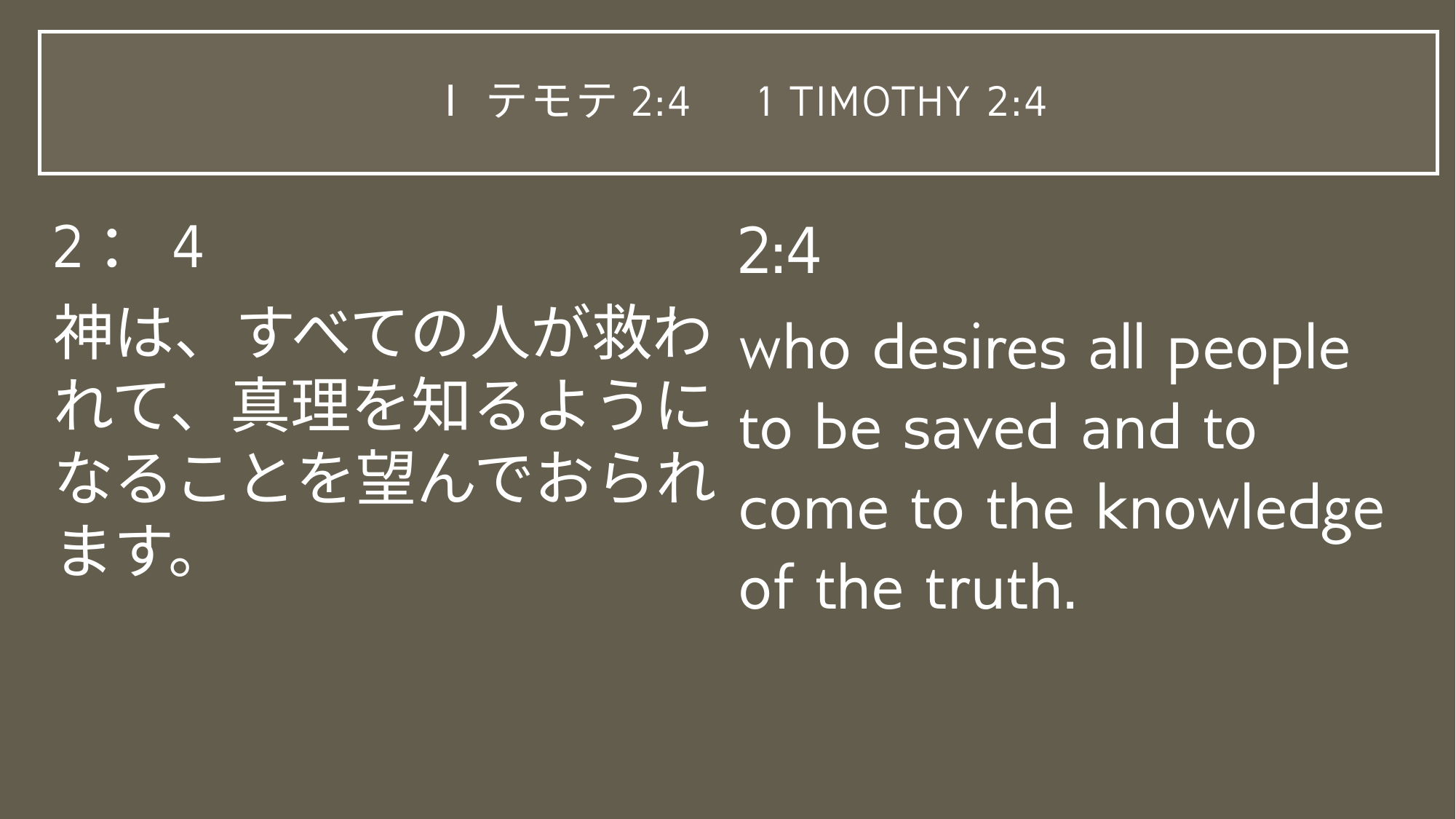

# Ⅰテモテ2:4　1 Timothy 2:4
2：4
神は、すべての人が救われて、真理を知るようになることを望んでおられます。
2:4
who desires all people to be saved and to come to the knowledge of the truth.